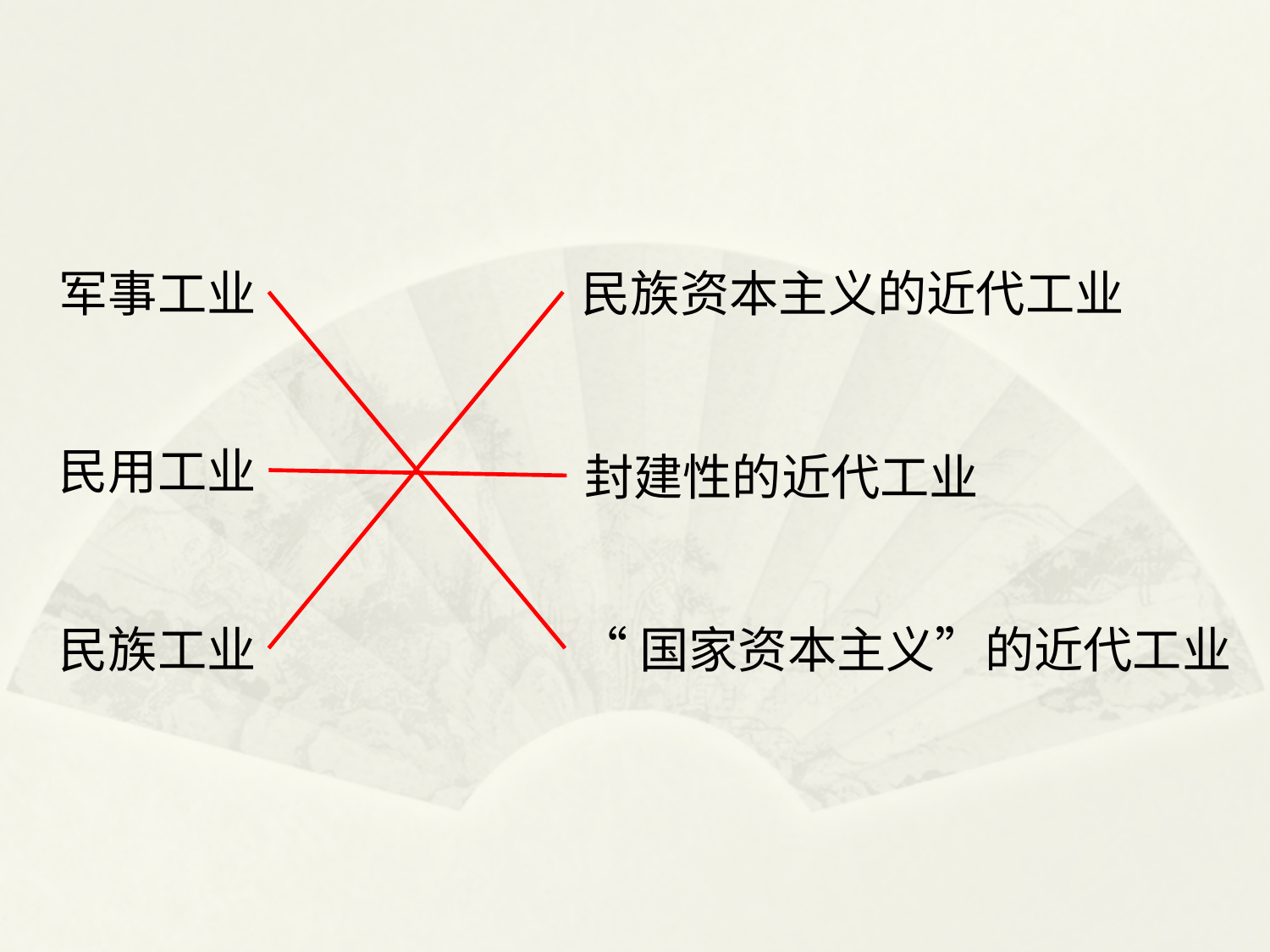

军事工业
民族资本主义的近代工业
民用工业
封建性的近代工业
民族工业
“国家资本主义”的近代工业